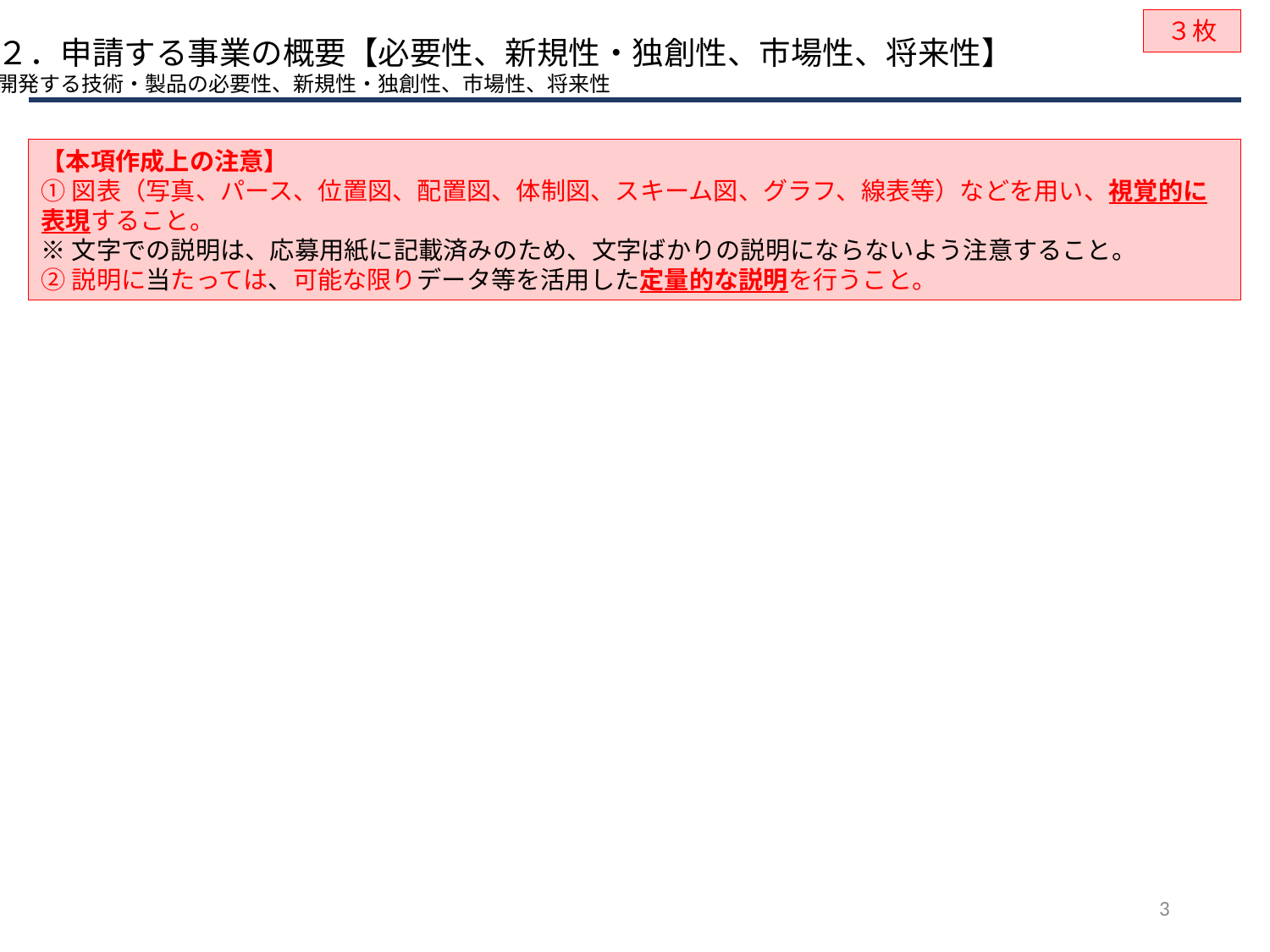

３枚
２．申請する事業の概要【必要性、新規性・独創性、市場性、将来性】
開発する技術・製品の必要性、新規性・独創性、市場性、将来性
【本項作成上の注意】
①図表（写真、パース、位置図、配置図、体制図、スキーム図、グラフ、線表等）などを用い、視覚的に表現すること。
※文字での説明は、応募用紙に記載済みのため、文字ばかりの説明にならないよう注意すること。
②説明に当たっては、可能な限りデータ等を活用した定量的な説明を行うこと。
3